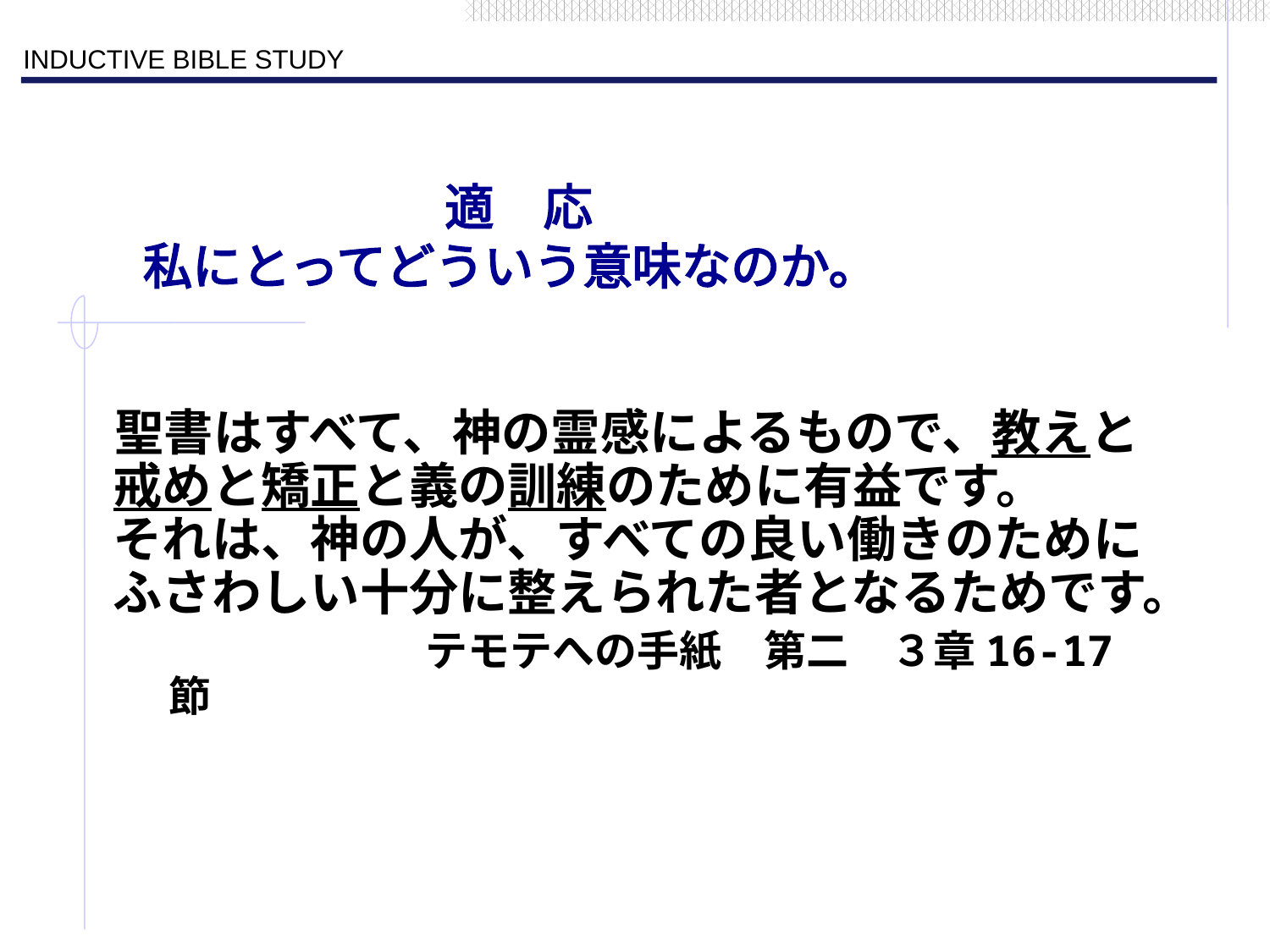

# 適　応 私にとってどういう意味なのか。
　聖書はすべて、神の霊感によるもので、教えと戒めと矯正と義の訓練のために有益です。
それは、神の人が、すべての良い働きのためにふさわしい十分に整えられた者となるためです。
　　　　　　　テモテへの手紙　第二　３章16-17節